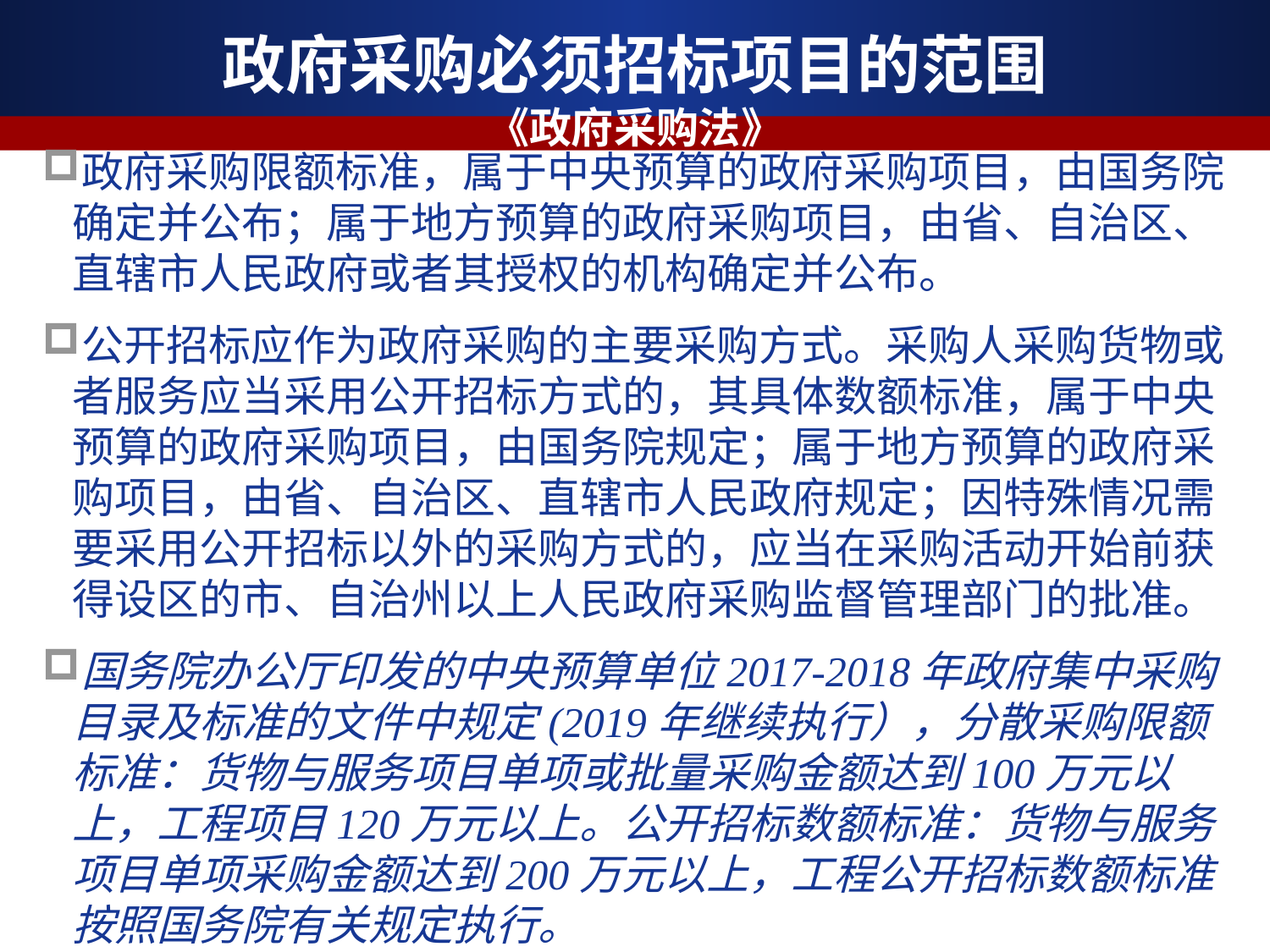

# 政府采购必须招标项目的范围 《政府采购法》
政府采购限额标准，属于中央预算的政府采购项目，由国务院确定并公布；属于地方预算的政府采购项目，由省、自治区、直辖市人民政府或者其授权的机构确定并公布。
公开招标应作为政府采购的主要采购方式。采购人采购货物或者服务应当采用公开招标方式的，其具体数额标准，属于中央预算的政府采购项目，由国务院规定；属于地方预算的政府采购项目，由省、自治区、直辖市人民政府规定；因特殊情况需要采用公开招标以外的采购方式的，应当在采购活动开始前获得设区的市、自治州以上人民政府采购监督管理部门的批准。
国务院办公厅印发的中央预算单位2017-2018年政府集中采购目录及标准的文件中规定(2019年继续执行），分散采购限额标准：货物与服务项目单项或批量采购金额达到100万元以上，工程项目120万元以上。公开招标数额标准：货物与服务项目单项采购金额达到200万元以上，工程公开招标数额标准按照国务院有关规定执行。